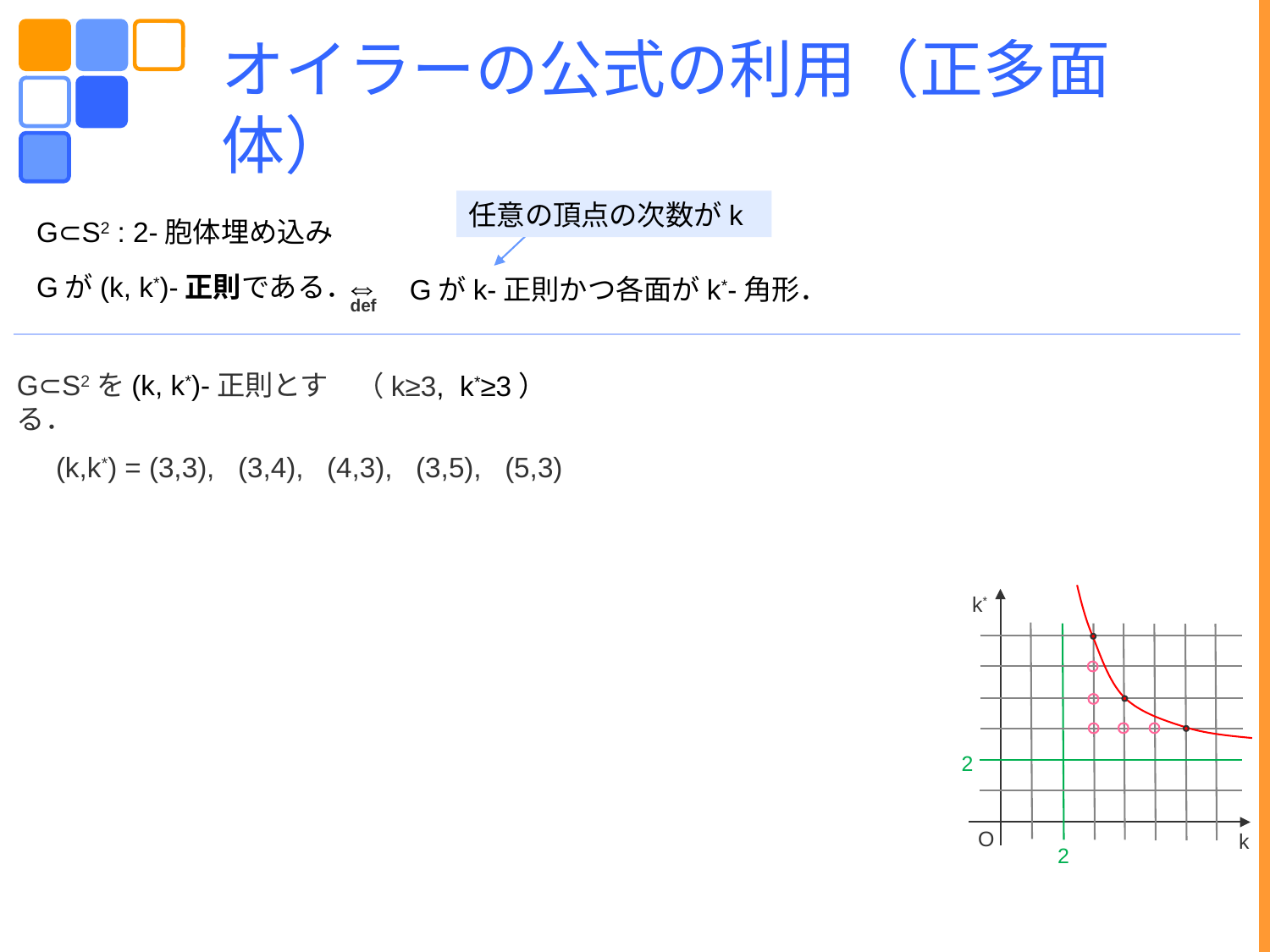

オイラーの公式の利用（正多面体）
任意の頂点の次数がk
G⊂S2 : 2-胞体埋め込み
⇔
def
Gがk-正則かつ各面がk*-角形．
Gが(k, k*)-正則である．
G⊂S2を(k, k*)-正則とする．
（k≥3,  k*≥3）
(k,k*) = (3,3),   (3,4),   (4,3),   (3,5),   (5,3)
k*

2
O
k
2